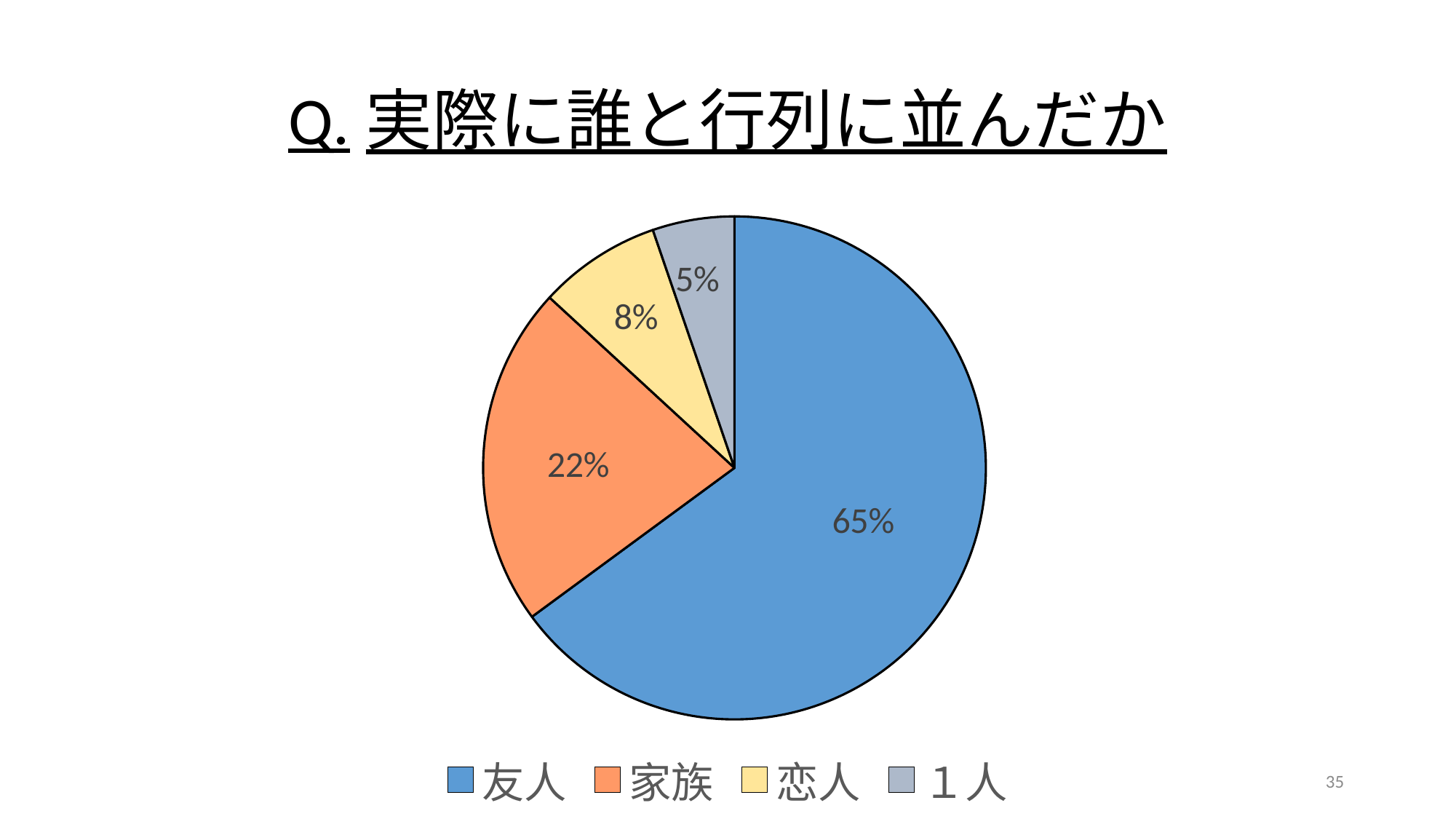

# Q.実際に誰と行列に並んだか

### Chart

| Category |  |
|---|---|
| 友人 | 0.6491228070175439 |
| 家族 | 0.21929824561403508 |
| 恋人 | 0.07894736842105263 |
| １人 | 0.05263157894736842 |
35